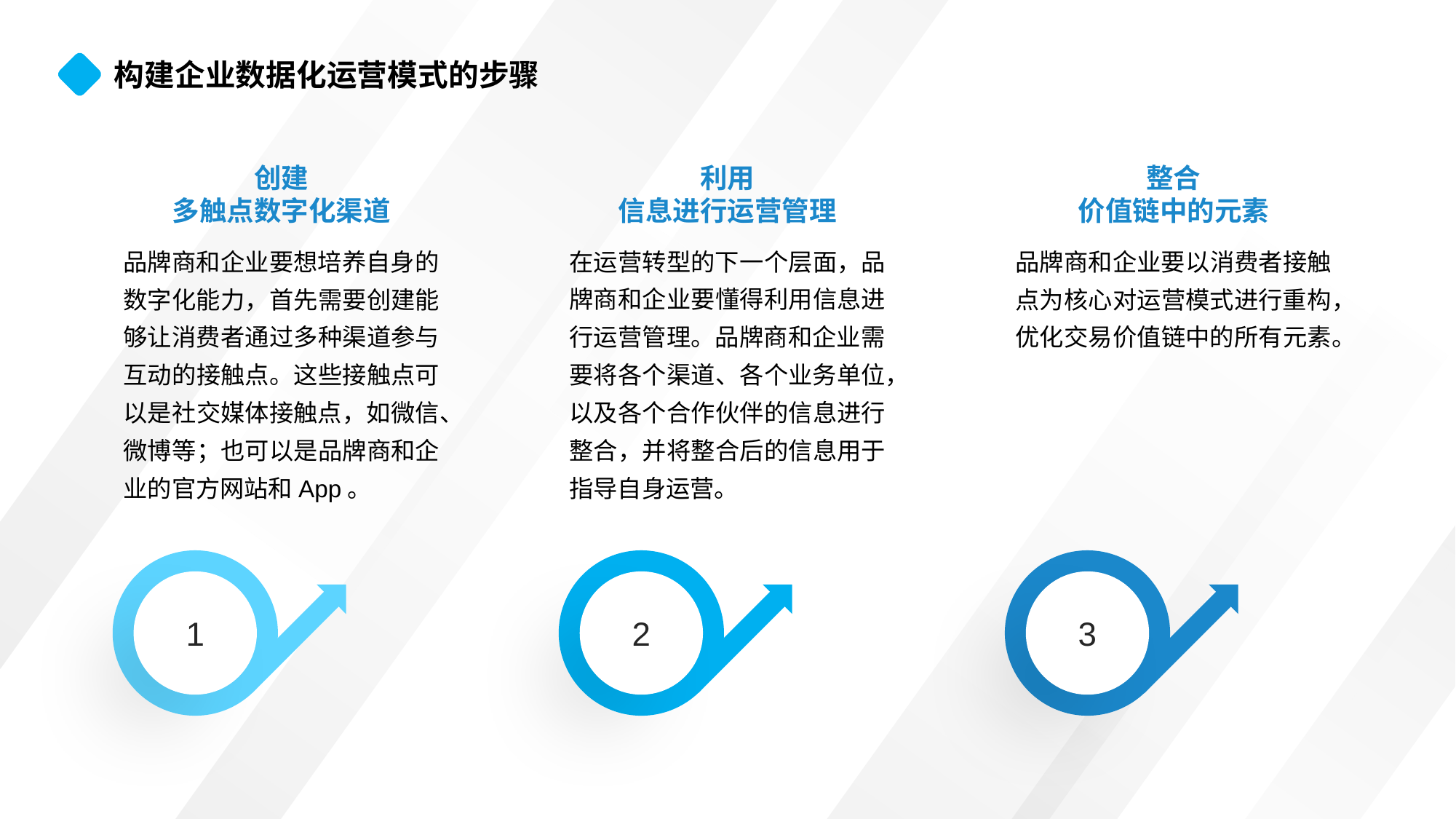

构建企业数据化运营模式的步骤

创建
多触点数字化渠道
品牌商和企业要想培养自身的数字化能力，首先需要创建能够让消费者通过多种渠道参与互动的接触点。这些接触点可以是社交媒体接触点，如微信、微博等；也可以是品牌商和企业的官方网站和App。
利用
信息进行运营管理
在运营转型的下一个层面，品牌商和企业要懂得利用信息进行运营管理。品牌商和企业需要将各个渠道、各个业务单位，以及各个合作伙伴的信息进行整合，并将整合后的信息用于指导自身运营。
整合
价值链中的元素
品牌商和企业要以消费者接触点为核心对运营模式进行重构，优化交易价值链中的所有元素。

1

2

3